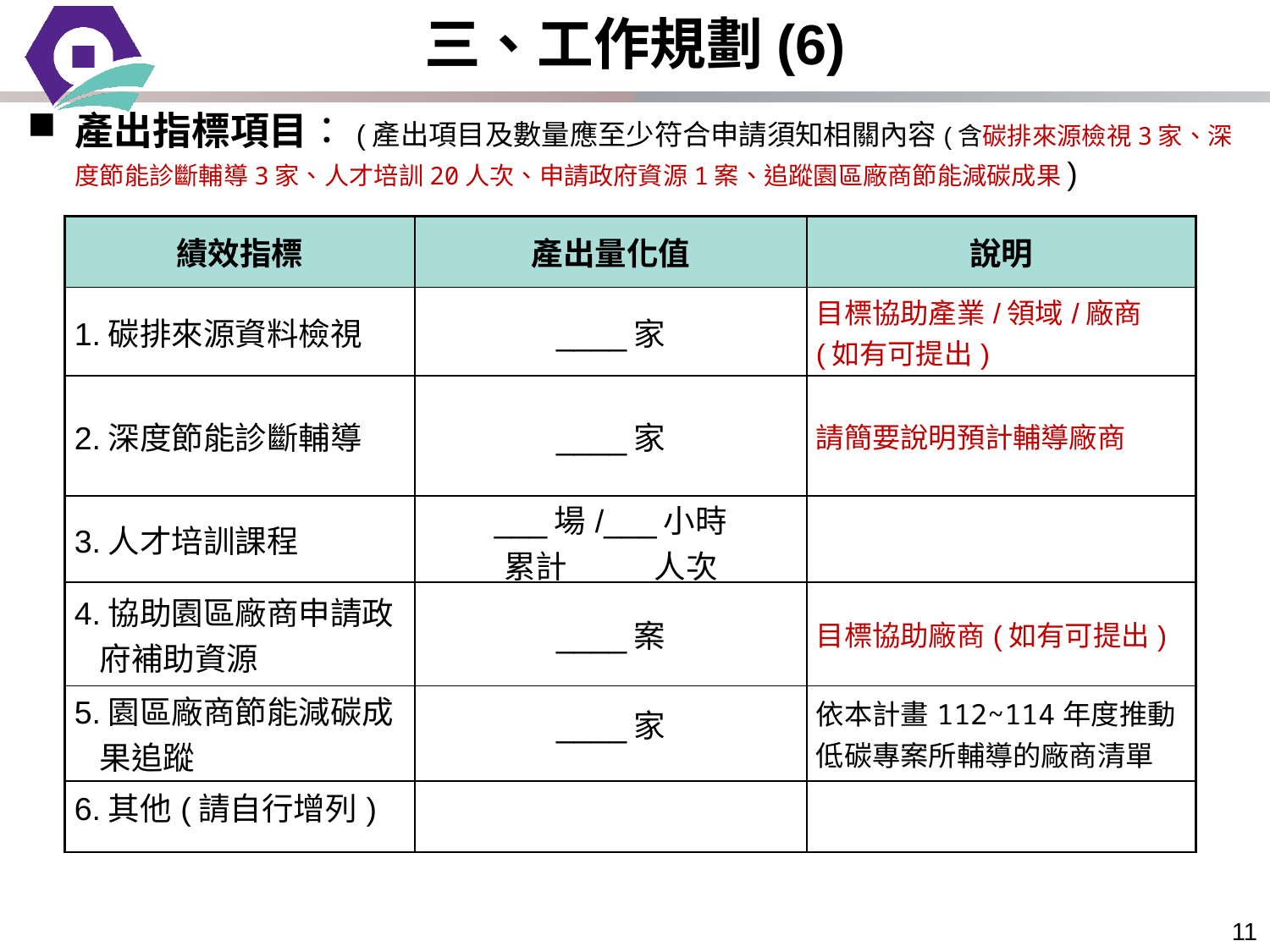

三、工作規劃(6)
產出指標項目：(產出項目及數量應至少符合申請須知相關內容(含碳排來源檢視3家、深度節能診斷輔導3家、人才培訓20人次、申請政府資源1案、追蹤園區廠商節能減碳成果)
| 績效指標 | 產出量化值 | 說明 |
| --- | --- | --- |
| 1.碳排來源資料檢視 | \_\_\_\_家 | 目標協助產業/領域/廠商(如有可提出) |
| 2.深度節能診斷輔導 | \_\_\_\_家 | 請簡要說明預計輔導廠商 |
| 3.人才培訓課程 | \_\_\_場/\_\_\_小時 累計\_\_\_\_人次 |  |
| 4.協助園區廠商申請政府補助資源 | \_\_\_\_案 | 目標協助廠商(如有可提出) |
| 5.園區廠商節能減碳成果追蹤 | \_\_\_\_家 | 依本計畫112~114年度推動低碳專案所輔導的廠商清單 |
| 6.其他(請自行增列) |  |  |